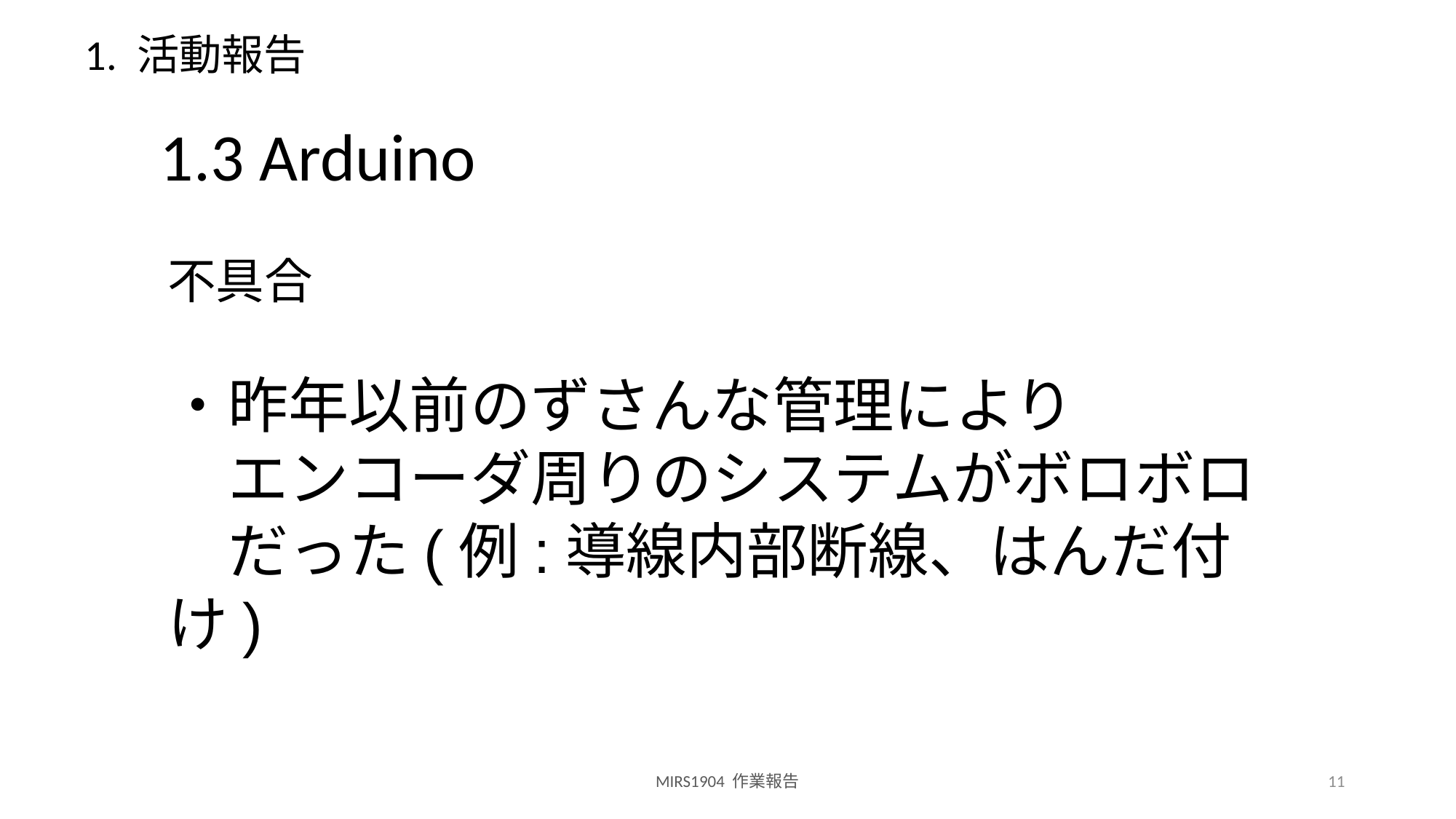

# 1. 活動報告
1.3 Arduino
不具合

・昨年以前のずさんな管理により
　エンコーダ周りのシステムがボロボロ
　だった(例:導線内部断線、はんだ付け)
MIRS1904 作業報告
11